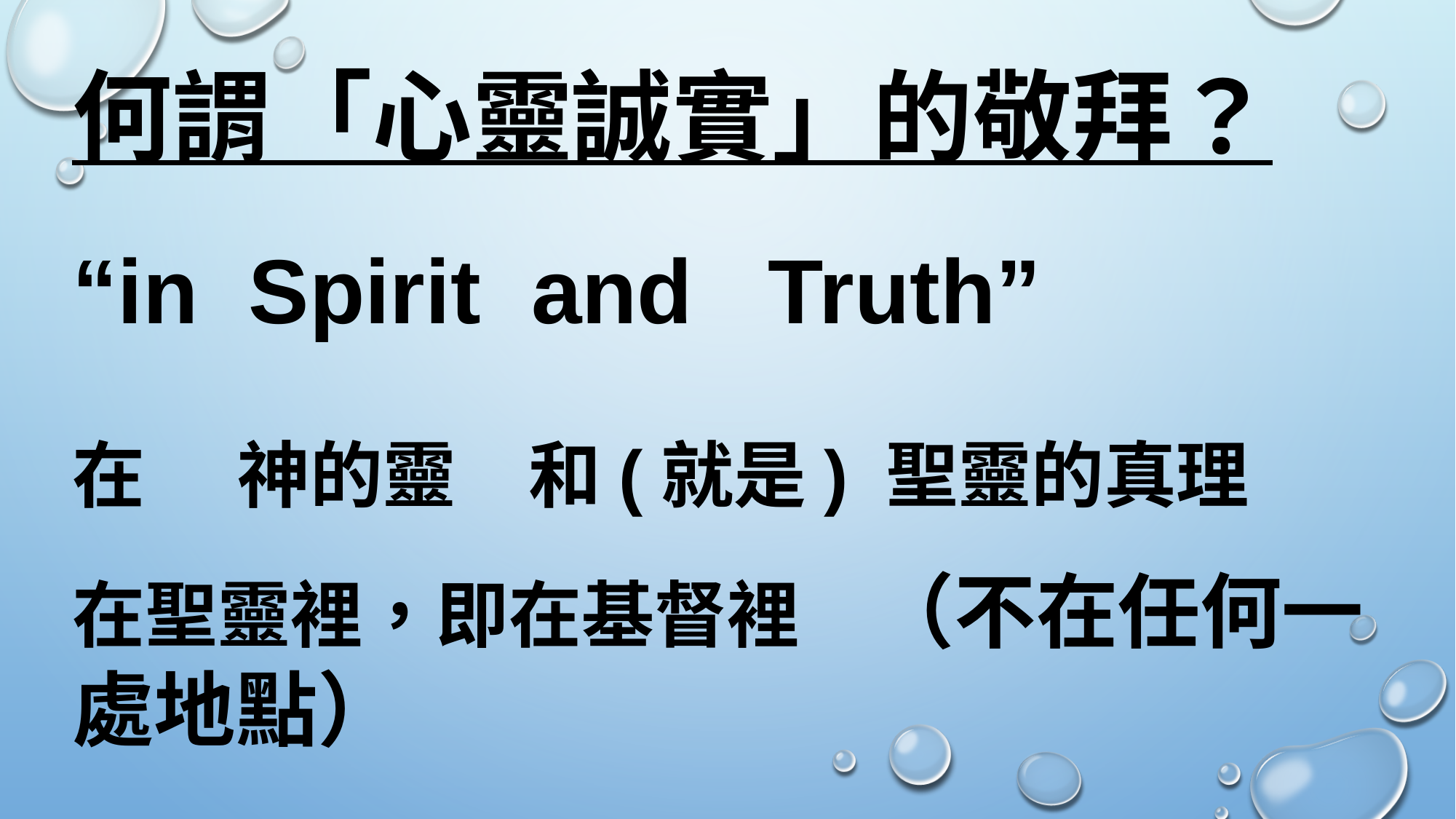

何謂「心靈誠實」的敬拜？

“in  Spirit  and   Truth”
在　 神的靈　和(就是) 聖靈的真理

在聖靈裡，即在基督裡　（不在任何一處地點）